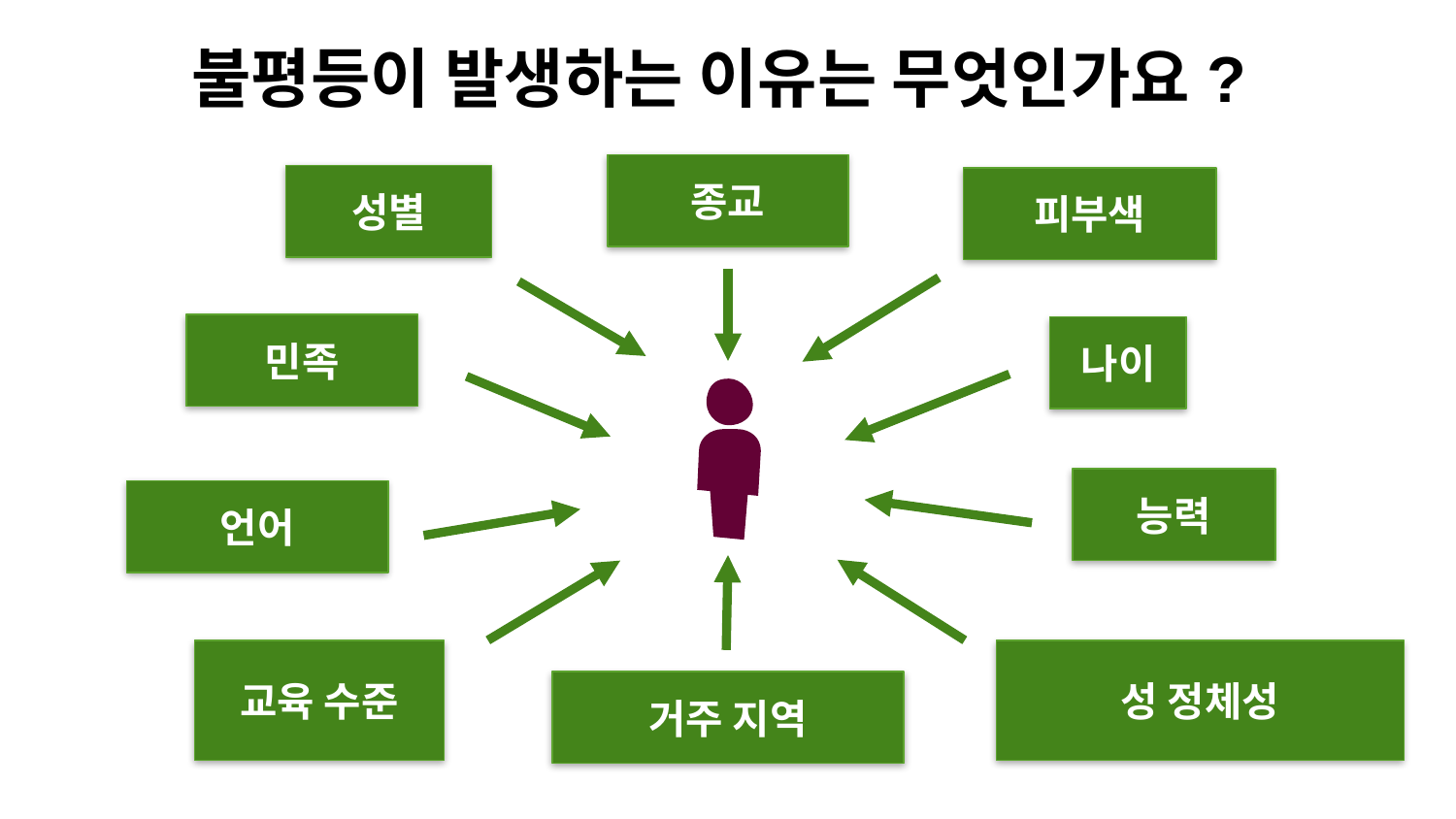

불평등이 발생하는 이유는 무엇인가요?
종교
성별
피부색
민족
나이

능력
언어
교육 수준
성 정체성
거주 지역